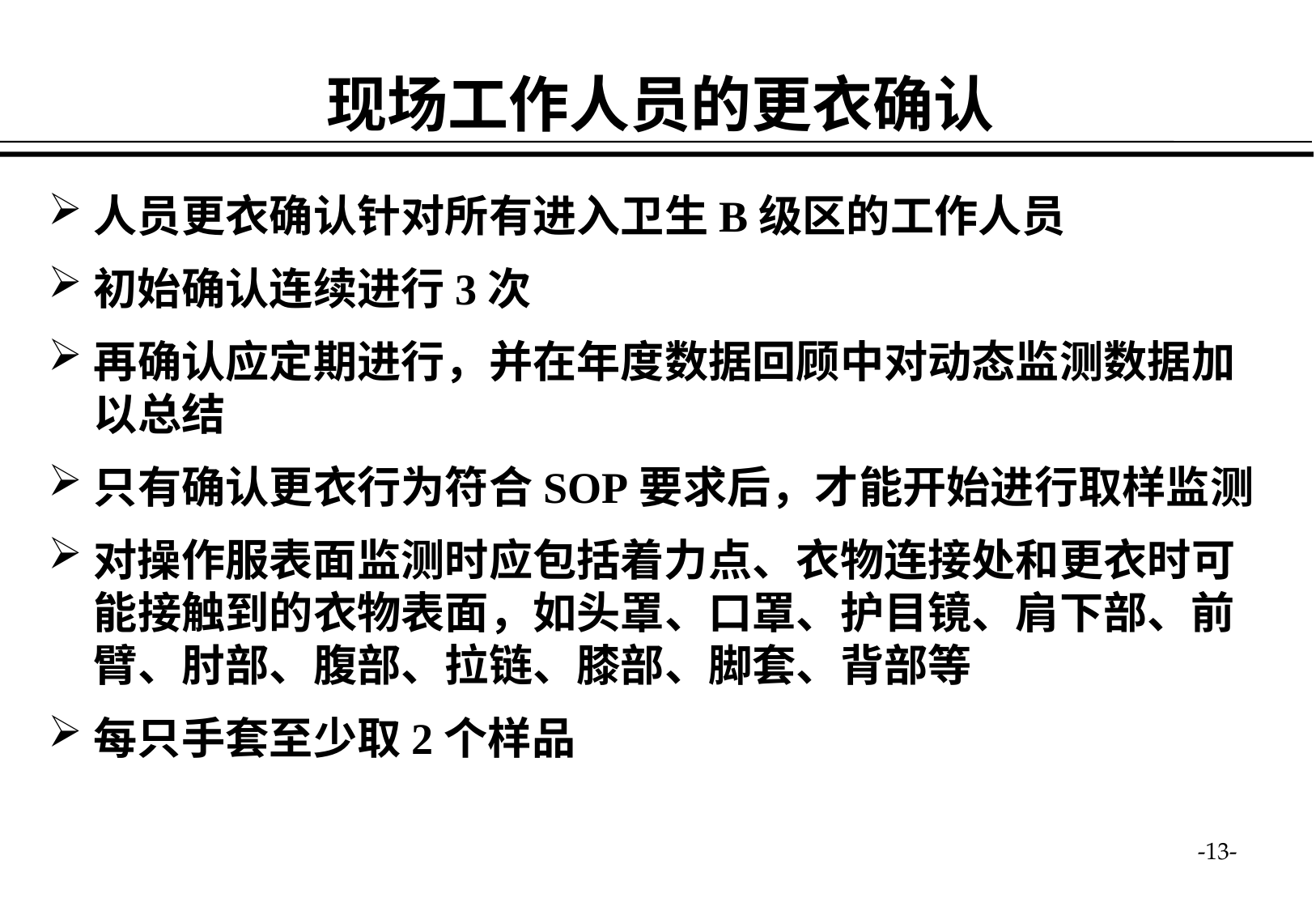

现场工作人员的更衣确认
人员更衣确认针对所有进入卫生B级区的工作人员
初始确认连续进行3次
再确认应定期进行，并在年度数据回顾中对动态监测数据加以总结
只有确认更衣行为符合SOP要求后，才能开始进行取样监测
对操作服表面监测时应包括着力点、衣物连接处和更衣时可能接触到的衣物表面，如头罩、口罩、护目镜、肩下部、前臂、肘部、腹部、拉链、膝部、脚套、背部等
每只手套至少取2个样品
-13-